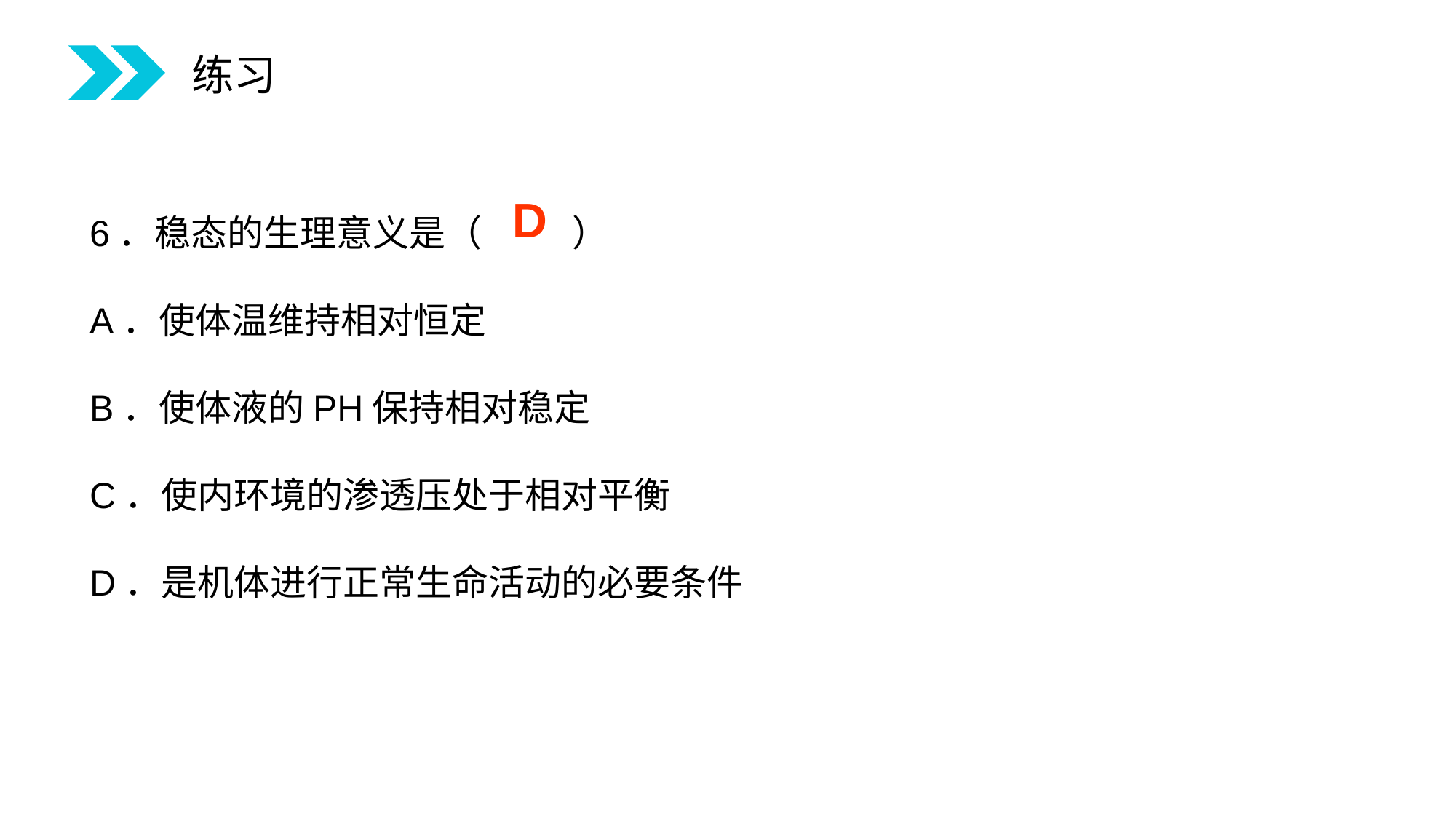

练习
6．稳态的生理意义是（           ）
A．使体温维持相对恒定
B．使体液的PH保持相对稳定
C．使内环境的渗透压处于相对平衡
D．是机体进行正常生命活动的必要条件
D